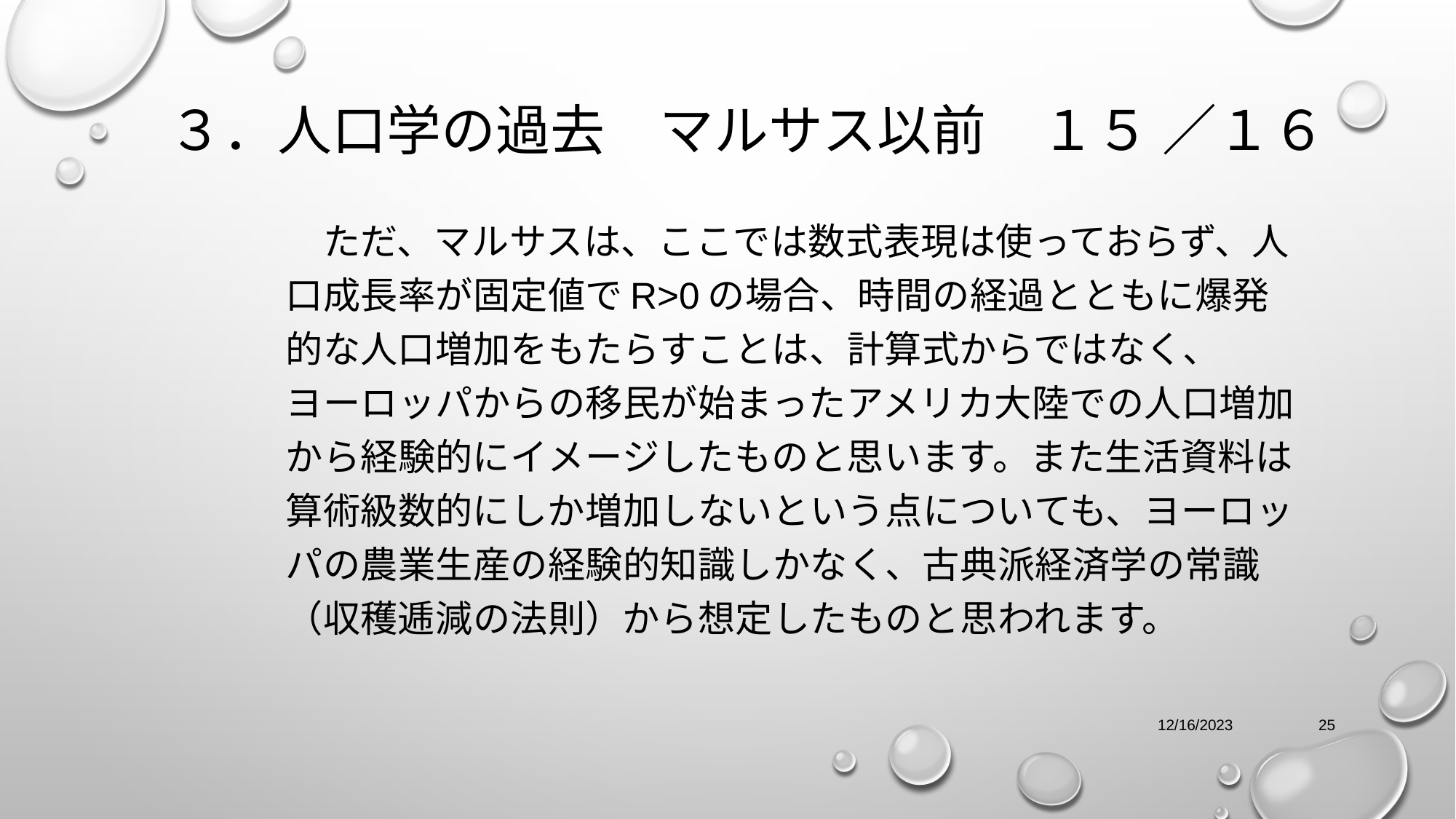

# ３．人口学の過去　マルサス以前　１５ ／１６
　ただ、マルサスは、ここでは数式表現は使っておらず、人口成長率が固定値でr>0の場合、時間の経過とともに爆発的な人口増加をもたらすことは、計算式からではなく、ヨーロッパからの移民が始まったアメリカ大陸での人口増加から経験的にイメージしたものと思います。また生活資料は算術級数的にしか増加しないという点についても、ヨーロッパの農業生産の経験的知識しかなく、古典派経済学の常識（収穫逓減の法則）から想定したものと思われます。
12/16/2023
25